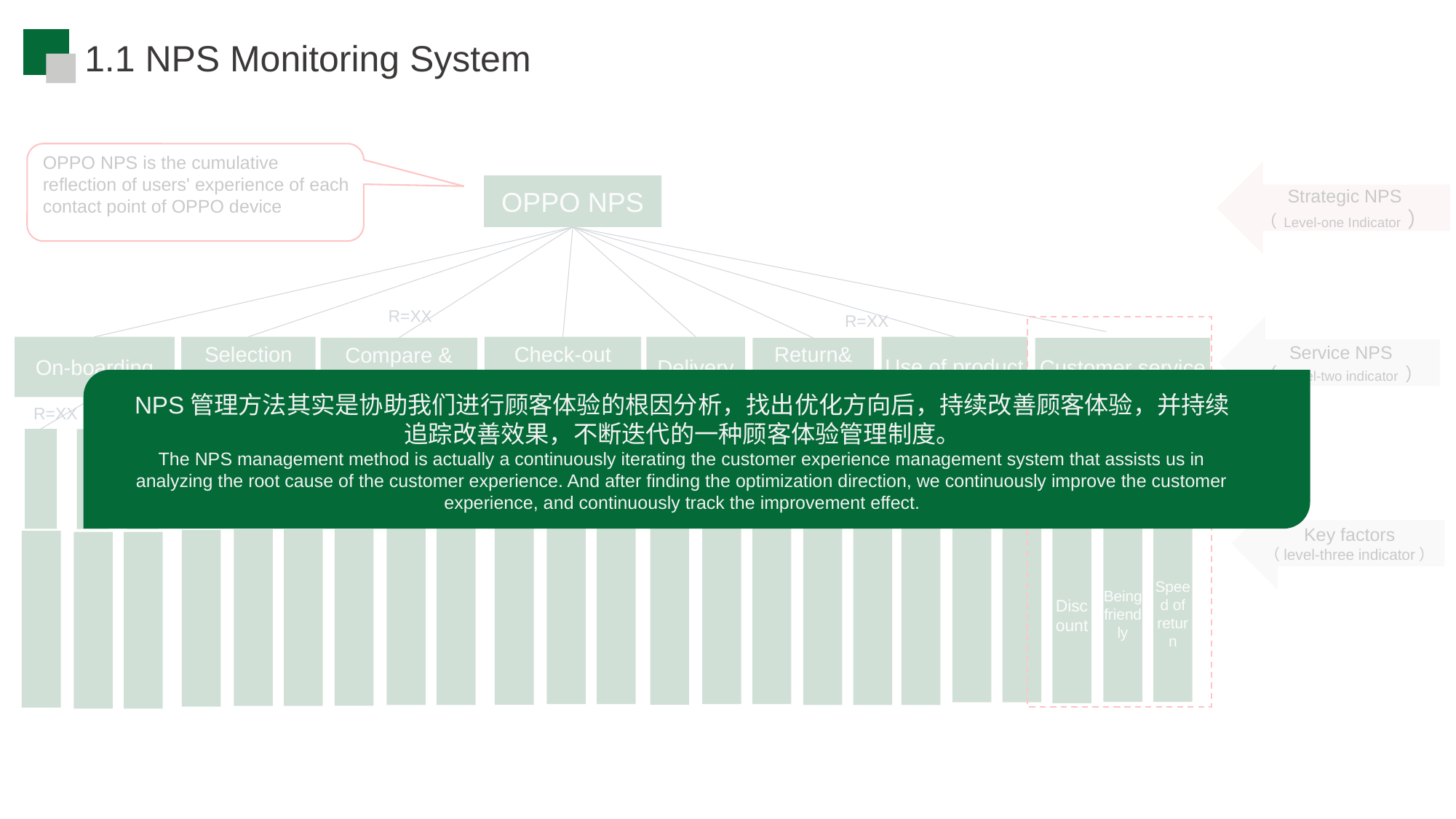

1.1 NPS Monitoring System

OPPO NPS is the cumulative reflection of users' experience of each contact point of OPPO device
Strategic NPS
（ Level-one Indicator ）
OPPO NPS
R=XX
R=XX

Service NPS
（ Level-two indicator ）
On-boarding
Selection fitting
Check-out process
Delivery
Use of product
Compare & decision
Customer service
Return&
exchange

NPS管理方法其实是协助我们进行顾客体验的根因分析，找出优化方向后，持续改善顾客体验，并持续追踪改善效果，不断迭代的一种顾客体验管理制度。
The NPS management method is actually a continuously iterating the customer experience management system that assists us in analyzing the root cause of the customer experience. And after finding the optimization direction, we continuously improve the customer experience, and continuously track the improvement effect.
R=XX
R=XX
Satisfaction of

Key factors
（level-three indicator）
Being friendly
Speed of return

Discount